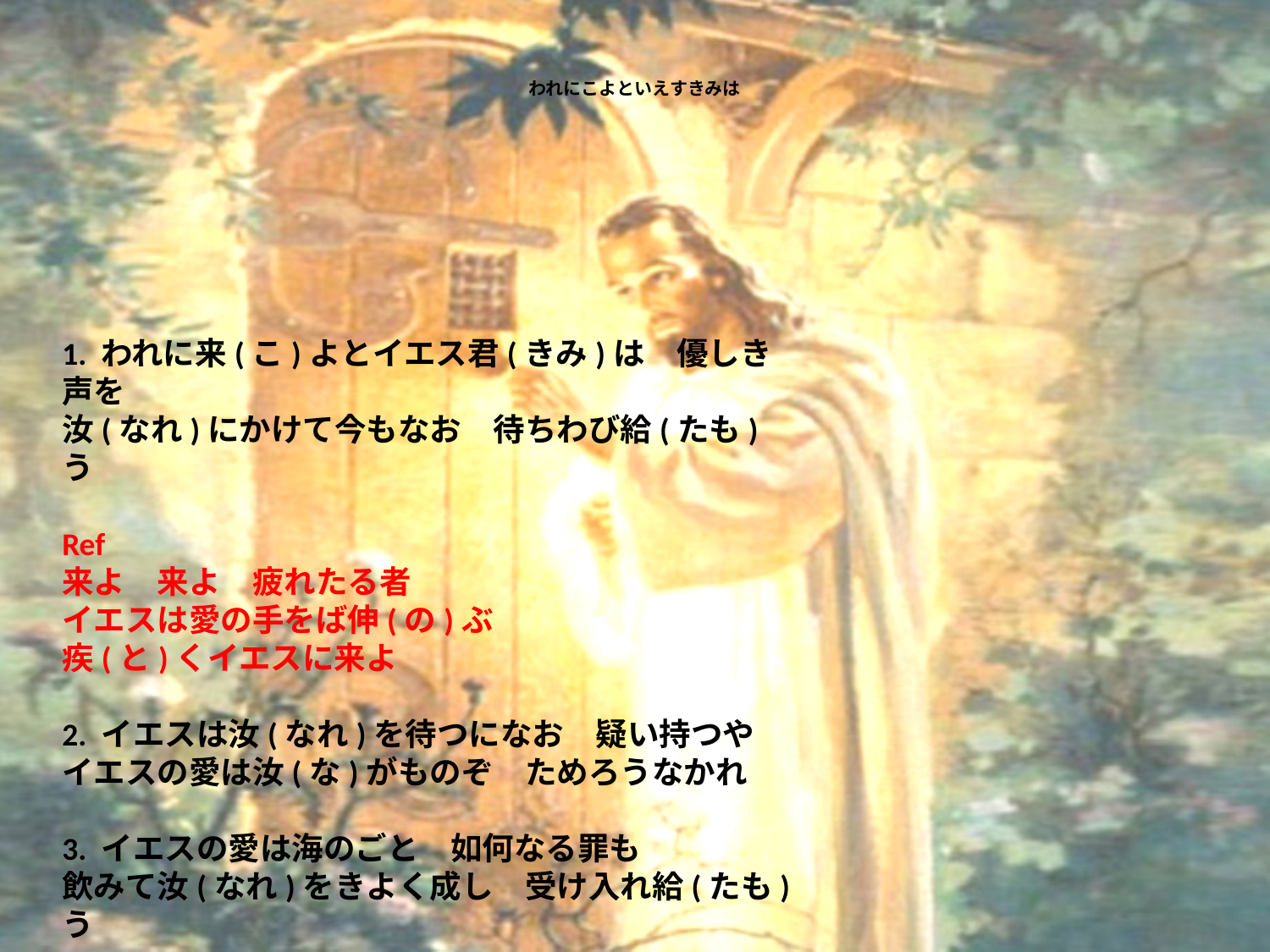

# われにこよといえすきみは
1. われに来(こ)よとイエス君(きみ)は　優しき声を
汝(なれ)にかけて今もなお　待ちわび給(たも)う

Ref
来よ　来よ　疲れたる者
イエスは愛の手をば伸(の)ぶ
疾(と)くイエスに来よ

2. イエスは汝(なれ)を待つになお　疑い持つや
イエスの愛は汝(な)がものぞ　ためろうなかれ

3. イエスの愛は海のごと　如何なる罪も
飲みて汝(なれ)をきよく成し　受け入れ給(たも)う